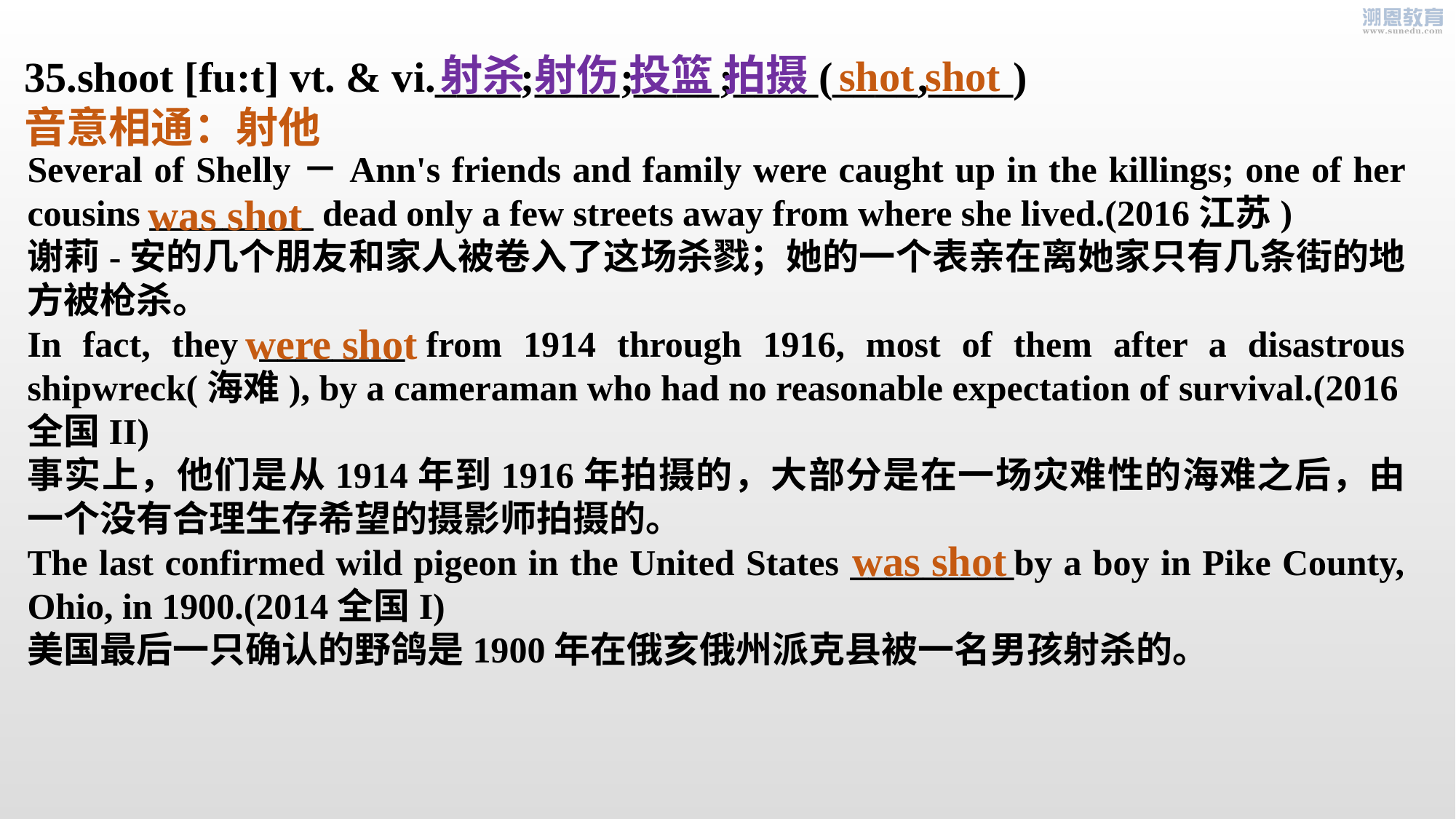

射杀 射伤 投篮 拍摄
shot shot
35.shoot [fu:t] vt. & vi.____;____;____;____(____,____)
音意相通：射他
Several of Shelly－Ann's friends and family were caught up in the killings; one of her cousins _________ dead only a few streets away from where she lived.(2016江苏)
谢莉-安的几个朋友和家人被卷入了这场杀戮；她的一个表亲在离她家只有几条街的地方被枪杀。
In fact, they ________ from 1914 through 1916, most of them after a disastrous shipwreck(海难), by a cameraman who had no reasonable expectation of survival.(2016全国II)
事实上，他们是从1914年到1916年拍摄的，大部分是在一场灾难性的海难之后，由一个没有合理生存希望的摄影师拍摄的。
The last confirmed wild pigeon in the United States _________by a boy in Pike County, Ohio, in 1900.(2014全国I)
美国最后一只确认的野鸽是1900年在俄亥俄州派克县被一名男孩射杀的。
 was shot
were shot
was shot